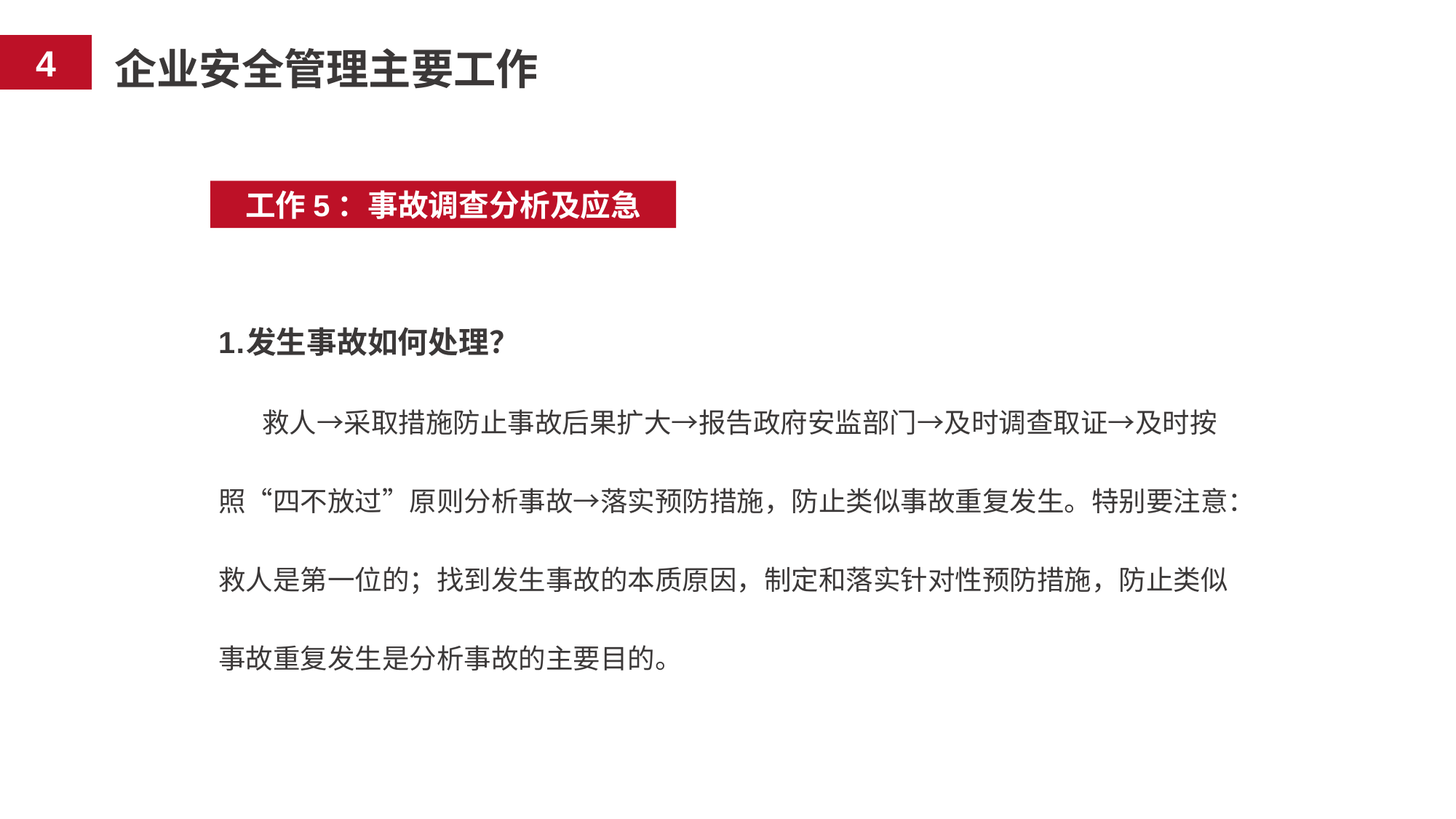

4
企业安全管理主要工作
工作5：事故调查分析及应急
发生事故如何处理？
      救人→采取措施防止事故后果扩大→报告政府安监部门→及时调查取证→及时按照“四不放过”原则分析事故→落实预防措施，防止类似事故重复发生。特别要注意：救人是第一位的；找到发生事故的本质原因，制定和落实针对性预防措施，防止类似事故重复发生是分析事故的主要目的。